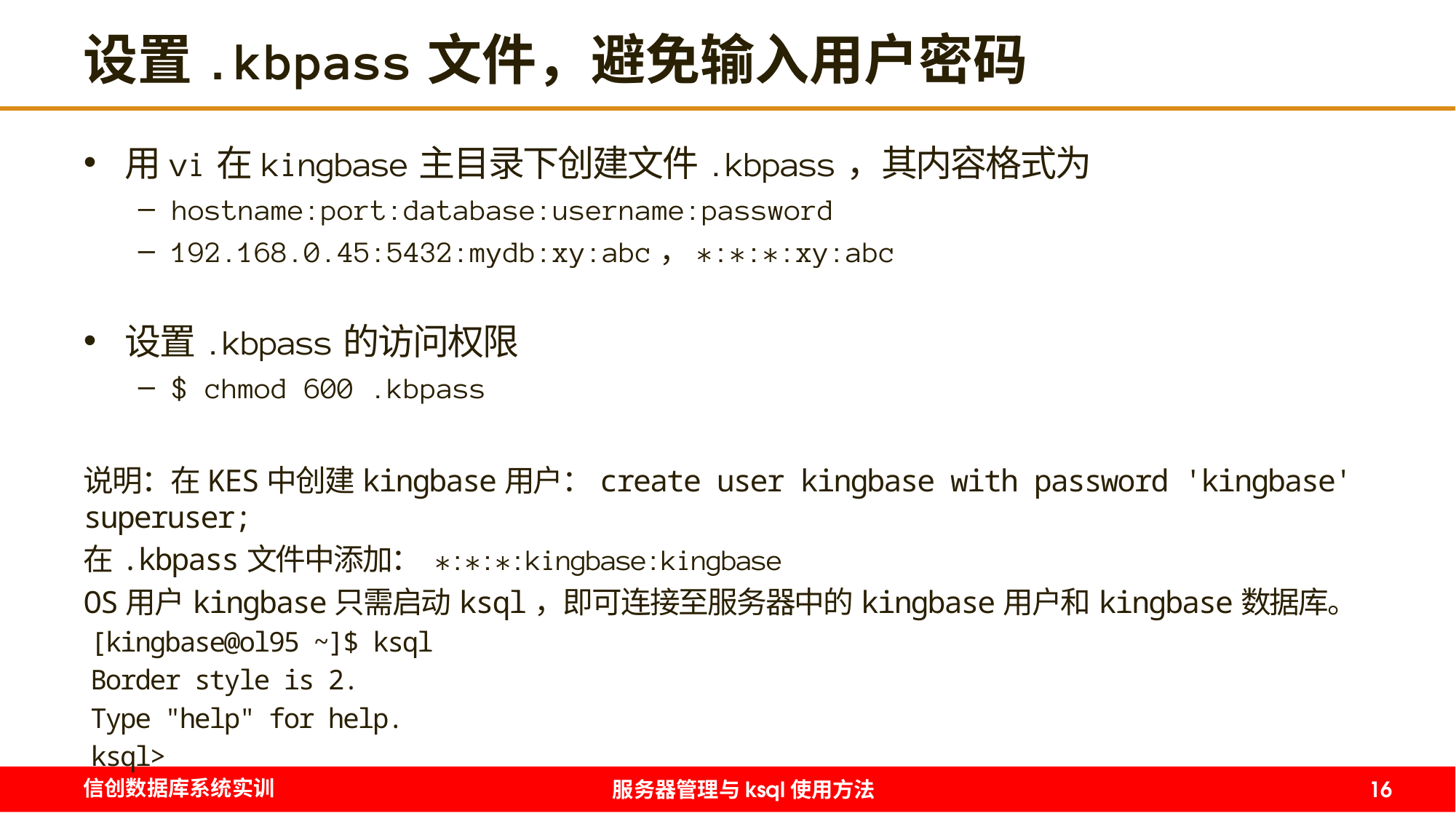

# 设置.kbpass文件，避免输入用户密码
用vi在kingbase主目录下创建文件.kbpass，其内容格式为
hostname:port:database:username:password
192.168.0.45:5432:mydb:xy:abc，*:*:*:xy:abc

设置.kbpass的访问权限
$ chmod 600 .kbpass

说明：在KES中创建kingbase用户：create user kingbase with password 'kingbase' superuser;
在.kbpass文件中添加： *:*:*:kingbase:kingbase
OS用户kingbase只需启动ksql，即可连接至服务器中的kingbase用户和kingbase数据库。
[kingbase@ol95 ~]$ ksql
Border style is 2.
Type "help" for help.
ksql>